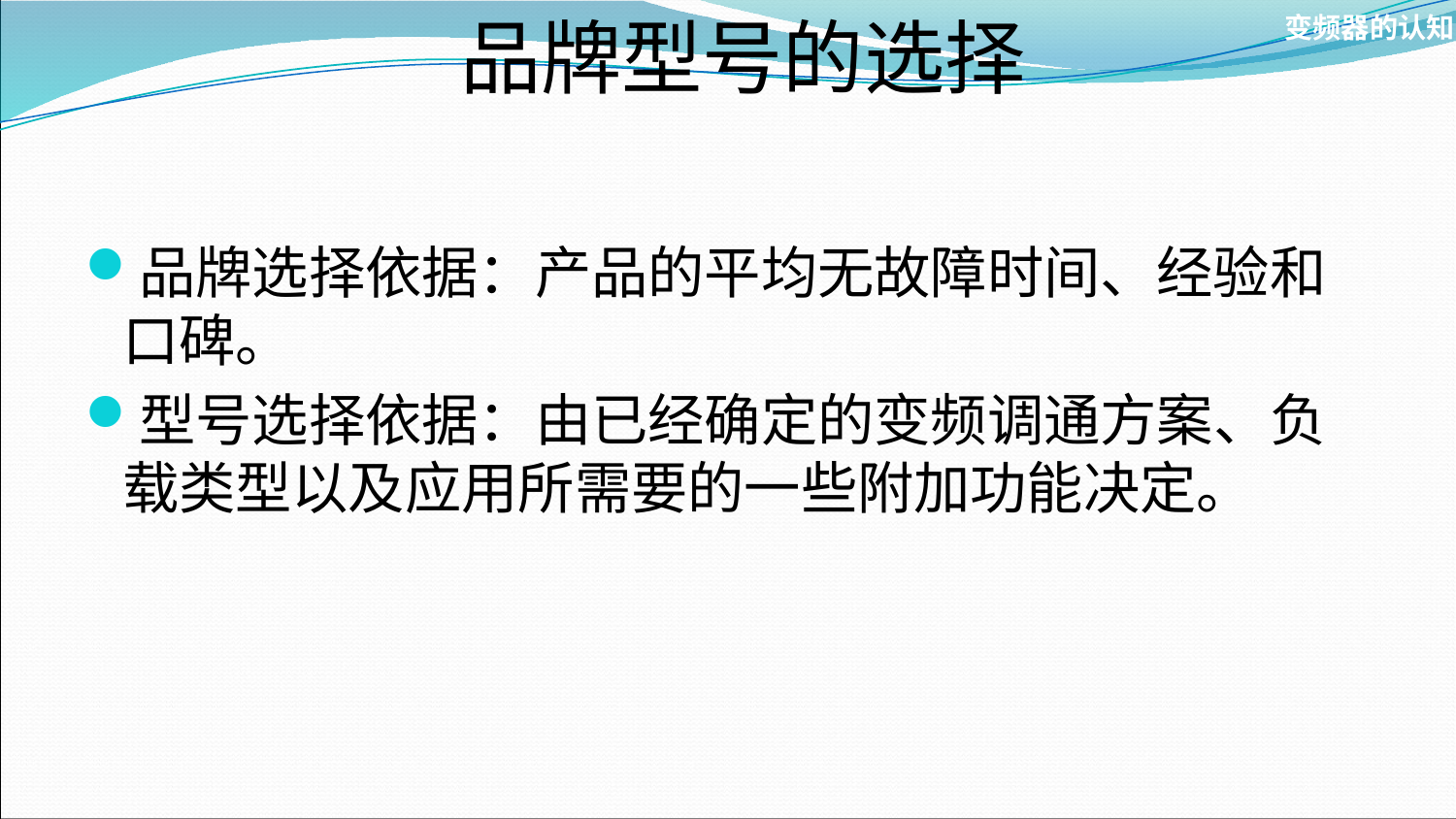

品牌型号的选择
变频器的认知
品牌选择依据：产品的平均无故障时间、经验和口碑。
型号选择依据：由已经确定的变频调通方案、负载类型以及应用所需要的一些附加功能决定。